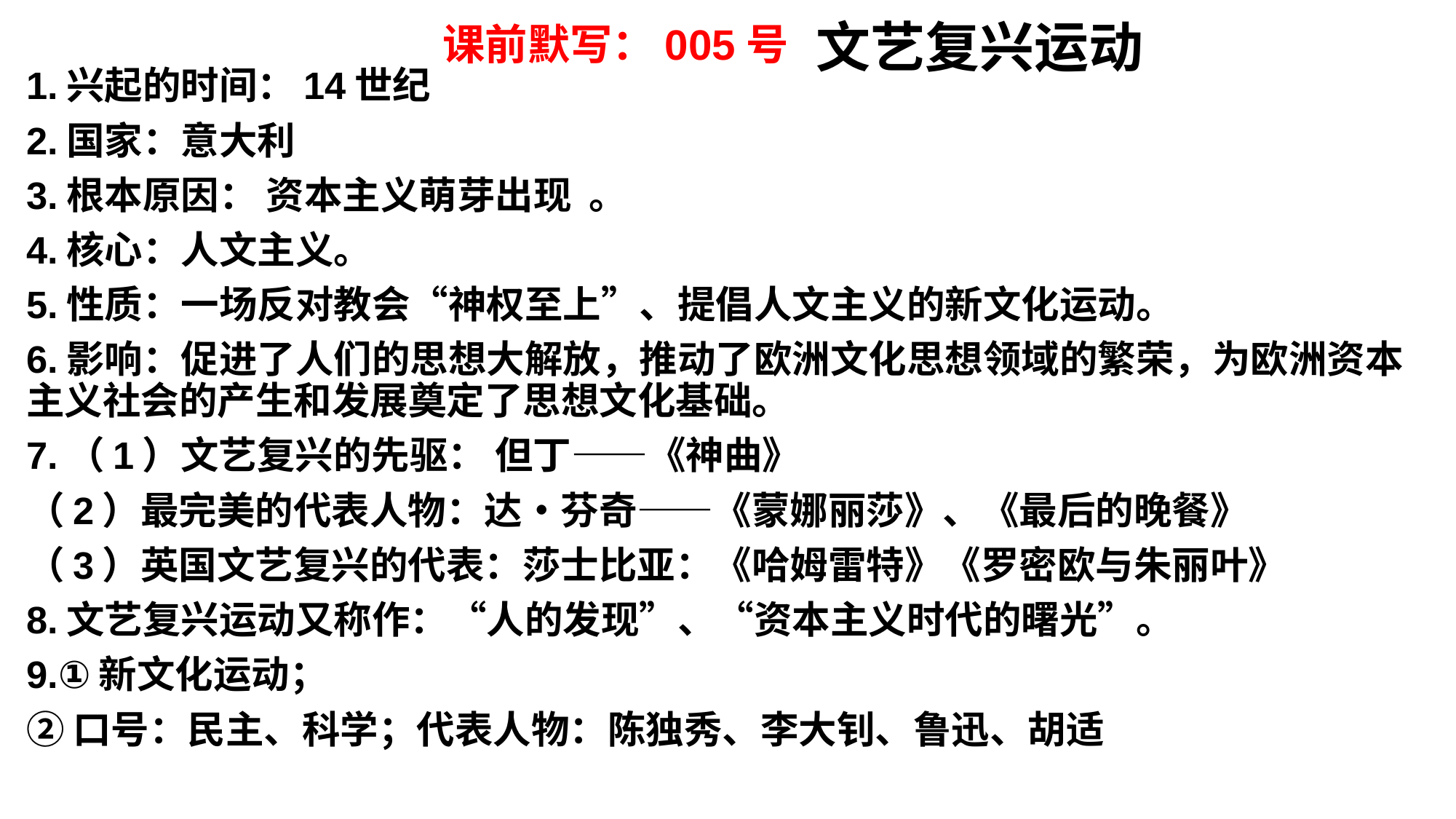

# 课前默写：005号
文艺复兴运动
1.兴起的时间：14世纪
2.国家：意大利
3.根本原因： 资本主义萌芽出现  。
4.核心：人文主义。
5.性质：一场反对教会“神权至上”、提倡人文主义的新文化运动。
6.影响：促进了人们的思想大解放，推动了欧洲文化思想领域的繁荣，为欧洲资本主义社会的产生和发展奠定了思想文化基础。
7.（1）文艺复兴的先驱： 但丁——《神曲》
（2）最完美的代表人物：达•芬奇——《蒙娜丽莎》、《最后的晚餐》
（3）英国文艺复兴的代表：莎士比亚：《哈姆雷特》《罗密欧与朱丽叶》
8.文艺复兴运动又称作：“人的发现”、“资本主义时代的曙光”。
9.①新文化运动；
②口号：民主、科学；代表人物：陈独秀、李大钊、鲁迅、胡适